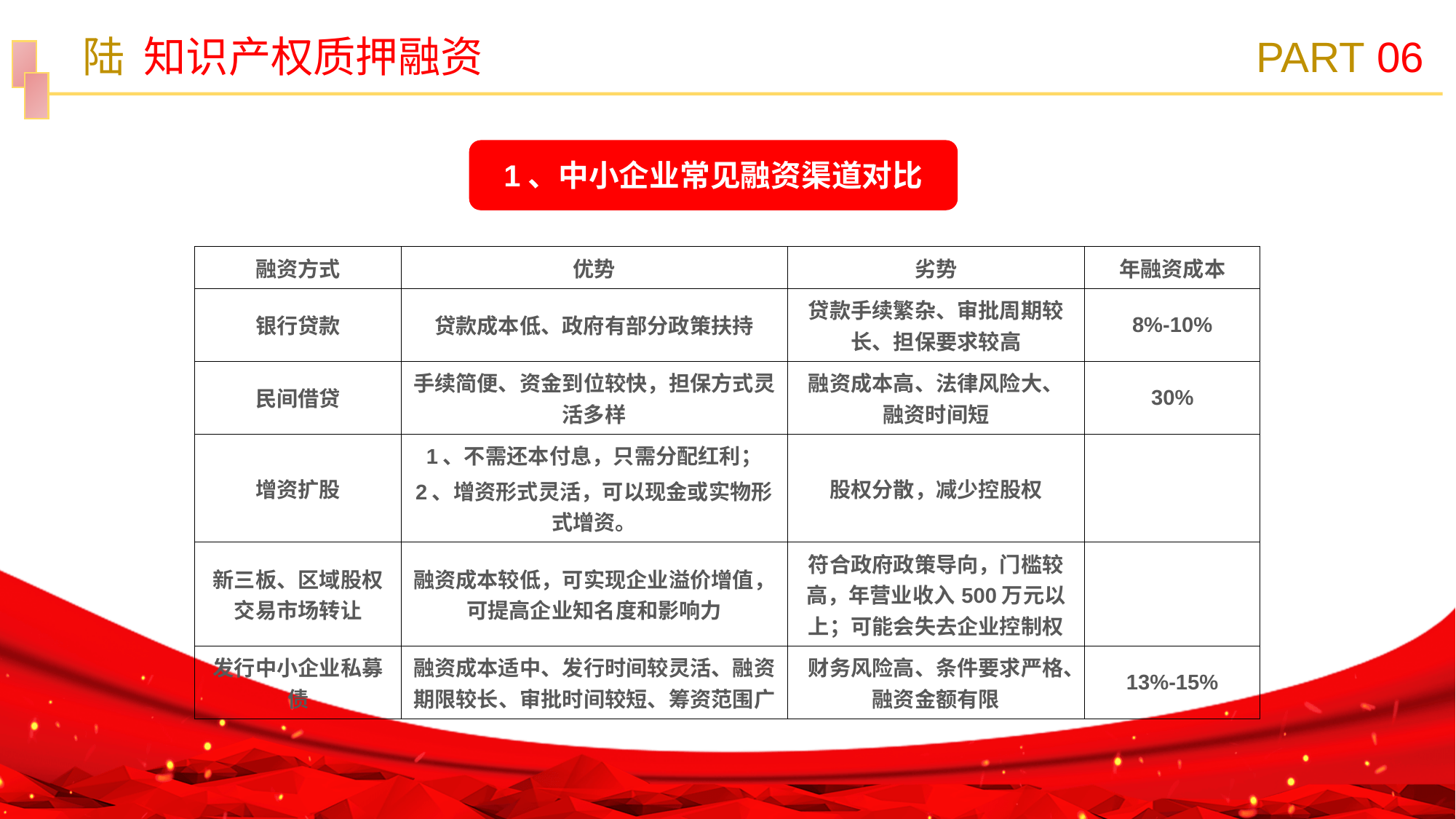

陆  知识产权质押融资
PART 06

1、中小企业常见融资渠道对比
| 融资方式 | 优势 | 劣势 | 年融资成本 |
| --- | --- | --- | --- |
| 银行贷款 | 贷款成本低、政府有部分政策扶持 | 贷款手续繁杂、审批周期较长、担保要求较高 | 8%-10% |
| 民间借贷 | 手续简便、资金到位较快，担保方式灵活多样 | 融资成本高、法律风险大、融资时间短 | 30% |
| 增资扩股 | 1、不需还本付息，只需分配红利； 2、增资形式灵活，可以现金或实物形式增资。 | 股权分散，减少控股权 |  |
| 新三板、区域股权交易市场转让 | 融资成本较低，可实现企业溢价增值，可提高企业知名度和影响力 | 符合政府政策导向，门槛较高，年营业收入500万元以上；可能会失去企业控制权 |  |
| 发行中小企业私募债 | 融资成本适中、发行时间较灵活、融资期限较长、审批时间较短、筹资范围广 | 财务风险高、条件要求严格、融资金额有限 | 13%-15% |